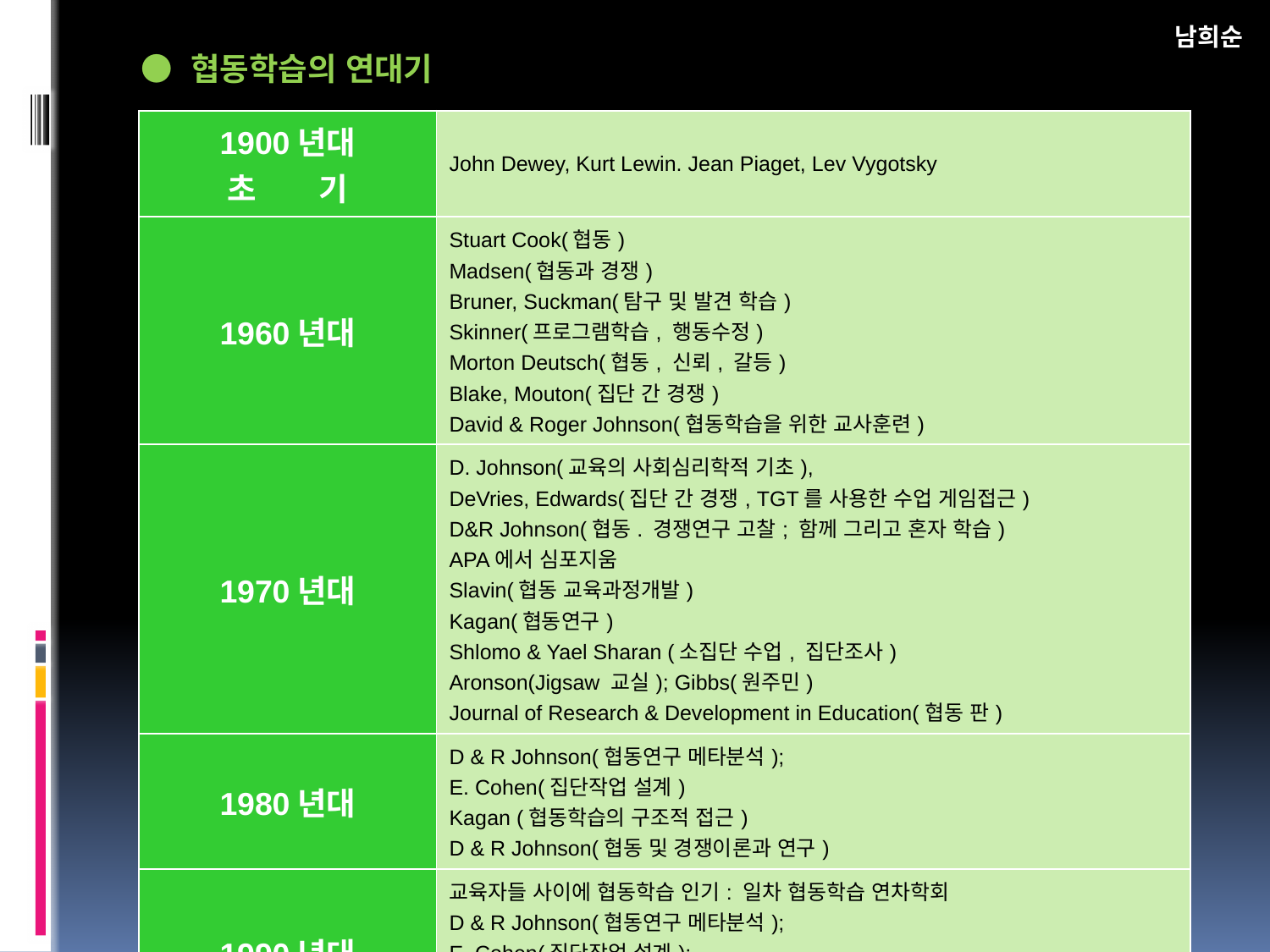

남희순
● 협동학습의 연대기

| 1900년대 초 기 | John Dewey, Kurt Lewin. Jean Piaget, Lev Vygotsky |
| --- | --- |
| 1960년대 | Stuart Cook(협동) Madsen(협동과 경쟁) Bruner, Suckman(탐구 및 발견 학습) Skinner(프로그램학습, 행동수정) Morton Deutsch(협동, 신뢰, 갈등) Blake, Mouton(집단 간 경쟁) David & Roger Johnson(협동학습을 위한 교사훈련) |
| 1970년대 | D. Johnson(교육의 사회심리학적 기초), DeVries, Edwards(집단 간 경쟁, TGT를 사용한 수업 게임접근) D&R Johnson(협동. 경쟁연구 고찰; 함께 그리고 혼자 학습) APA에서 심포지움 Slavin(협동 교육과정개발) Kagan(협동연구) Shlomo & Yael Sharan (소집단 수업, 집단조사) Aronson(Jigsaw 교실); Gibbs(원주민) Journal of Research & Development in Education(협동 판) |
| 1980년대 | D & R Johnson(협동연구 메타분석); E. Cohen(집단작업 설계) Kagan (협동학습의 구조적 접근) D & R Johnson(협동 및 경쟁이론과 연구) |
| 1990년대 | 교육자들 사이에 협동학습 인기: 일차 협동학습 연차학회 D & R Johnson(협동연구 메타분석); E. Cohen(집단작업 설계); Kagan (협동학습의 구조적 접근): D & R Johnson(협동 및 경쟁이론과 연구 |